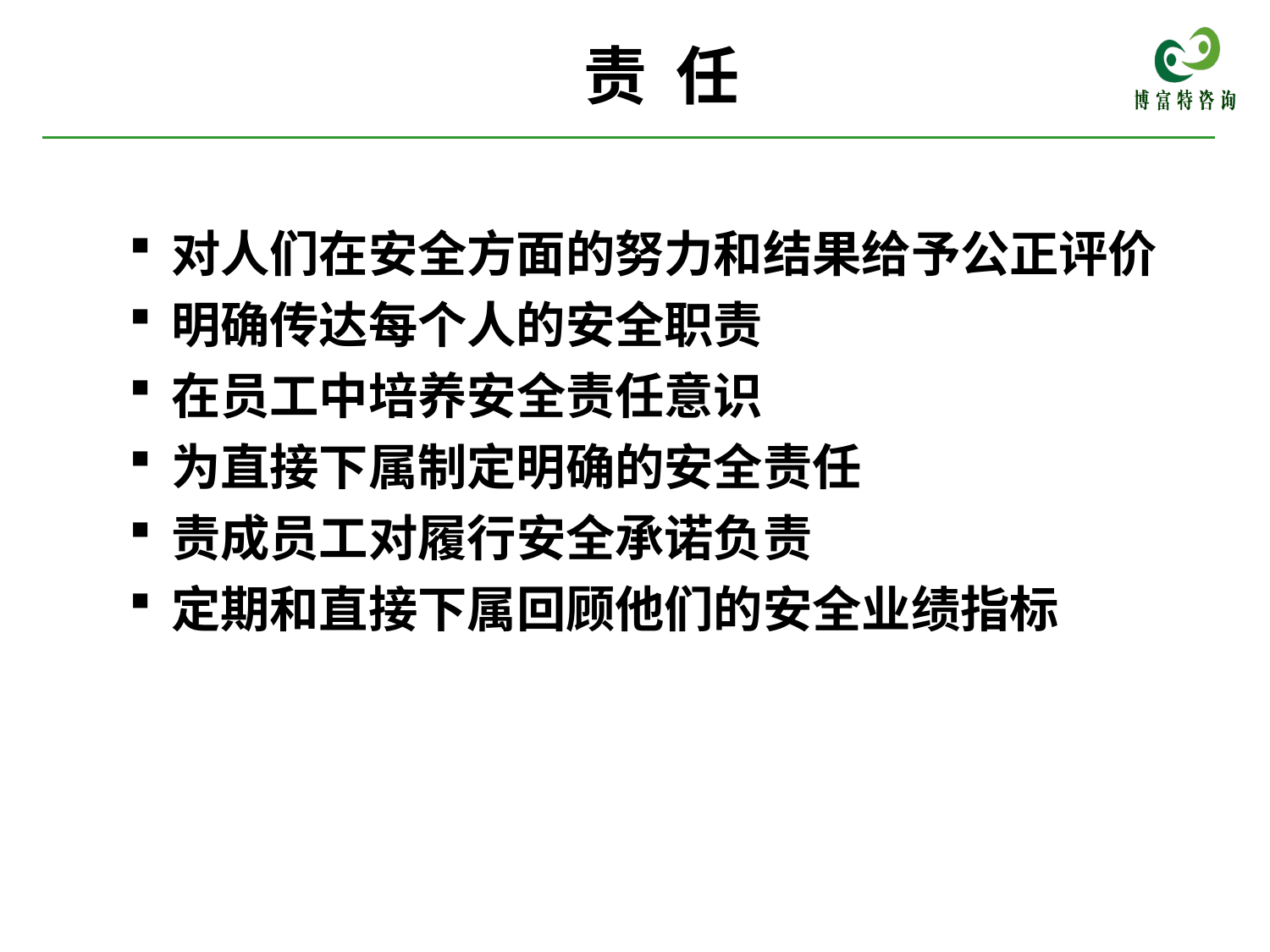

责  任
对人们在安全方面的努力和结果给予公正评价
明确传达每个人的安全职责
在员工中培养安全责任意识
为直接下属制定明确的安全责任
责成员工对履行安全承诺负责
定期和直接下属回顾他们的安全业绩指标